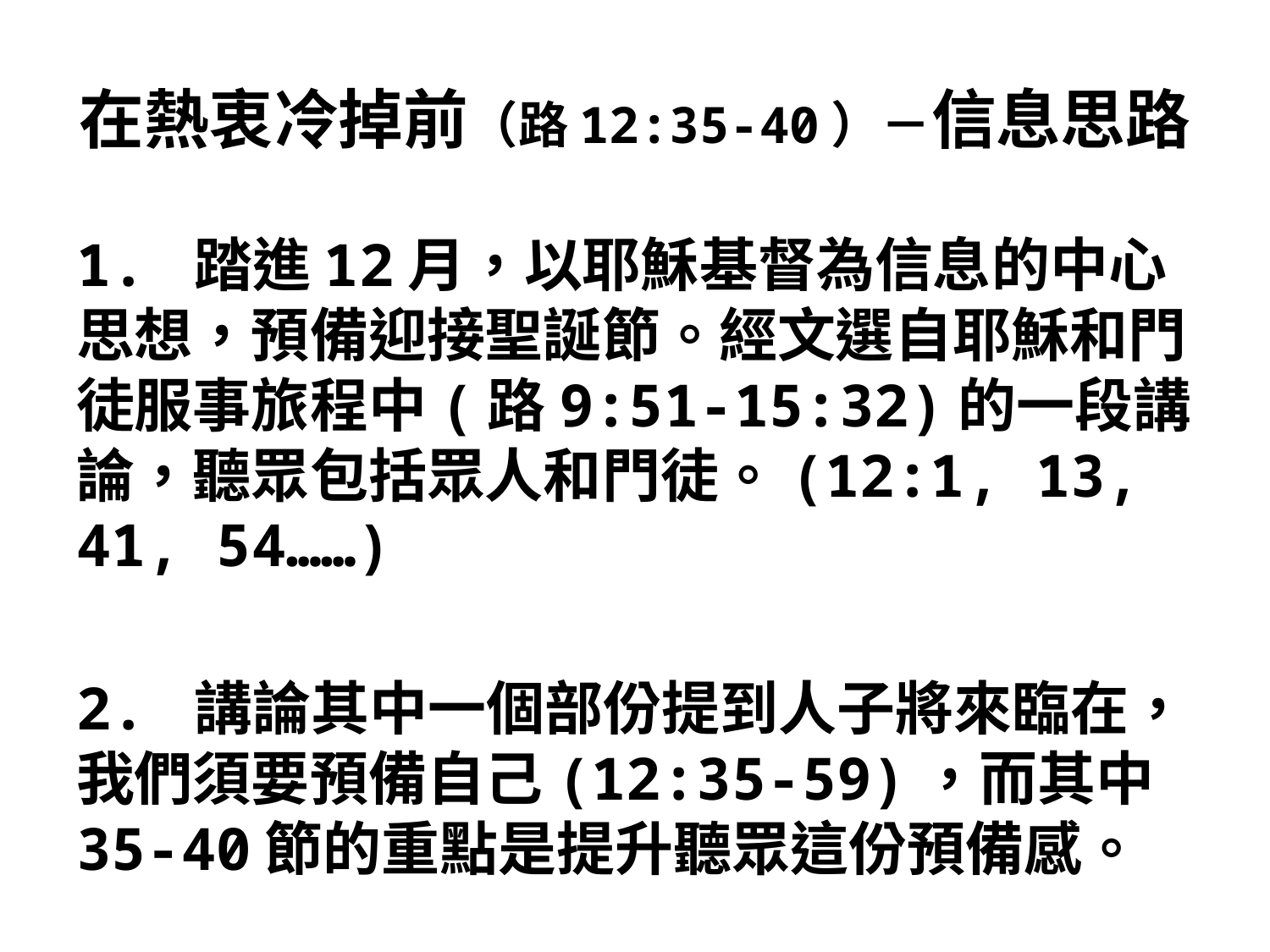

# 在熱衷冷掉前（路12:35-40）－信息思路
1. 踏進12月，以耶穌基督為信息的中心思想，預備迎接聖誕節。經文選自耶穌和門徒服事旅程中(路9:51-15:32)的一段講論，聽眾包括眾人和門徒。(12:1, 13, 41, 54……)

2. 講論其中一個部份提到人子將來臨在，我們須要預備自己(12:35-59)，而其中35-40節的重點是提升聽眾這份預備感。